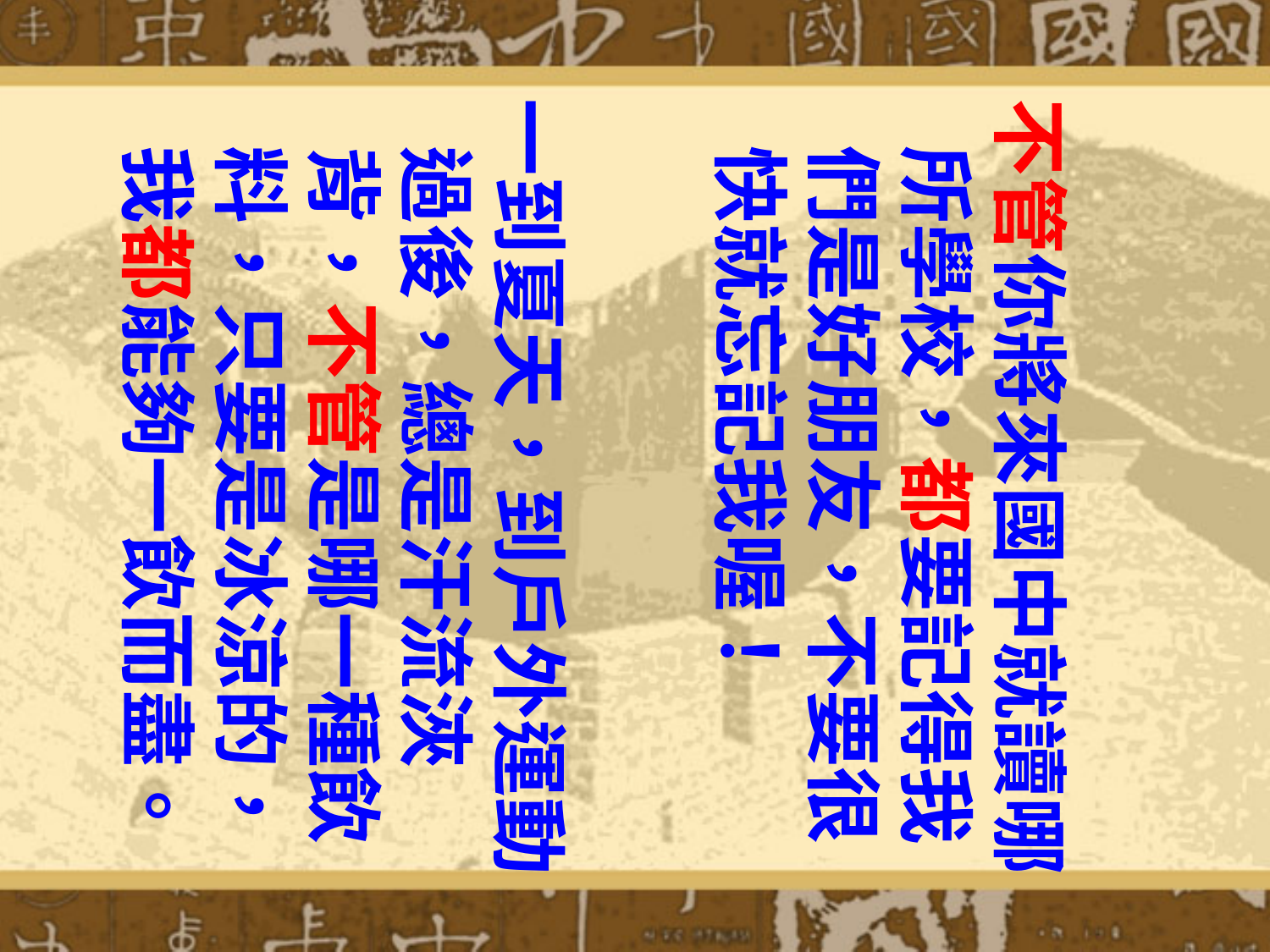

一到夏天，到戶外運動過後，總是汗流浹背，不管是哪一種飲料，只要是冰涼的，我都能夠一飲而盡。
不管你將來國中就讀哪所學校，都要記得我們是好朋友，不要很快就忘記我喔！